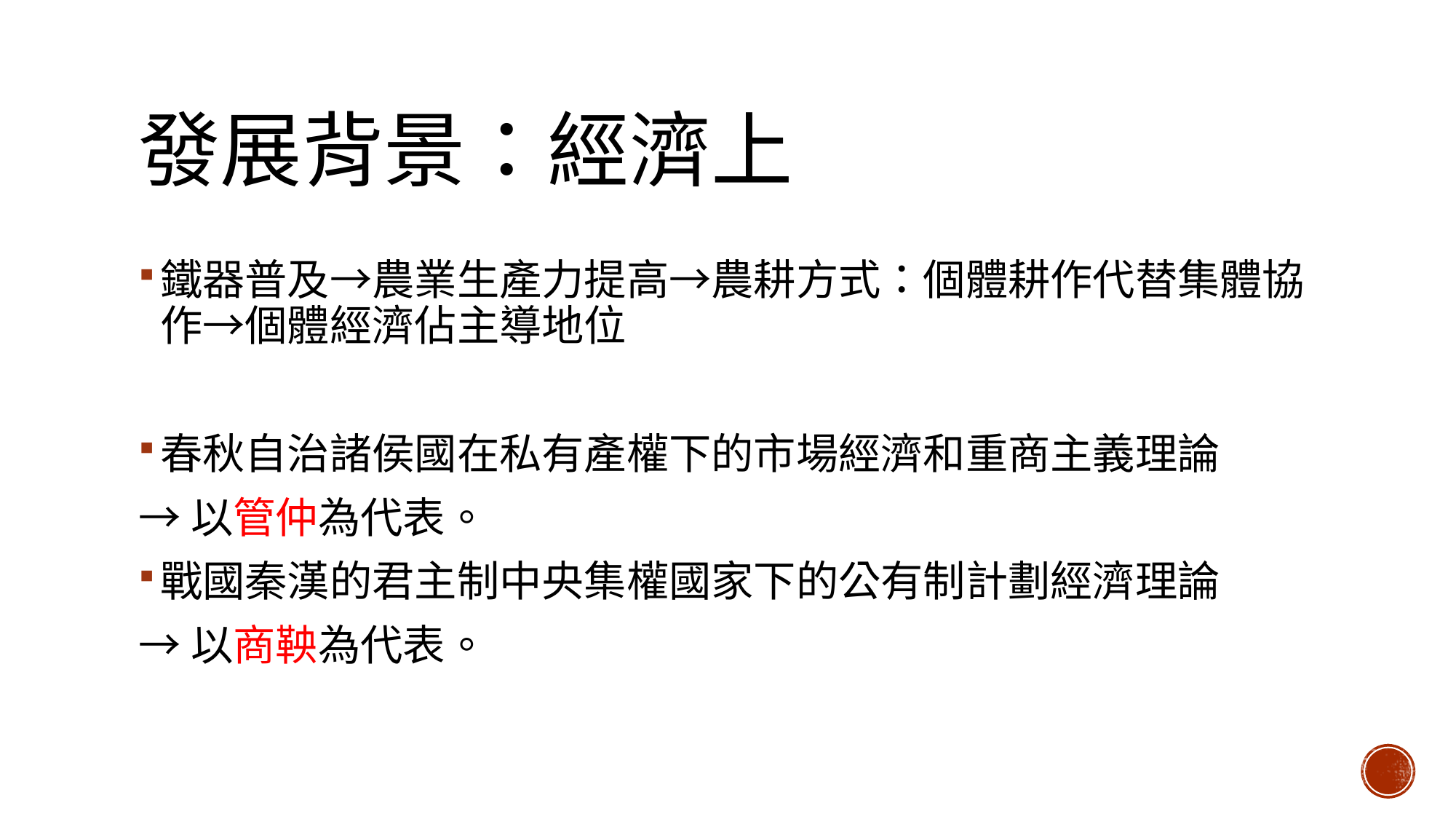

# 發展背景：經濟上
鐵器普及→農業生產力提高→農耕方式：個體耕作代替集體協作→個體經濟佔主導地位

春秋自治諸侯國在私有產權下的市場經濟和重商主義理論
→以管仲為代表。
戰國秦漢的君主制中央集權國家下的公有制計劃經濟理論
→以商鞅為代表。